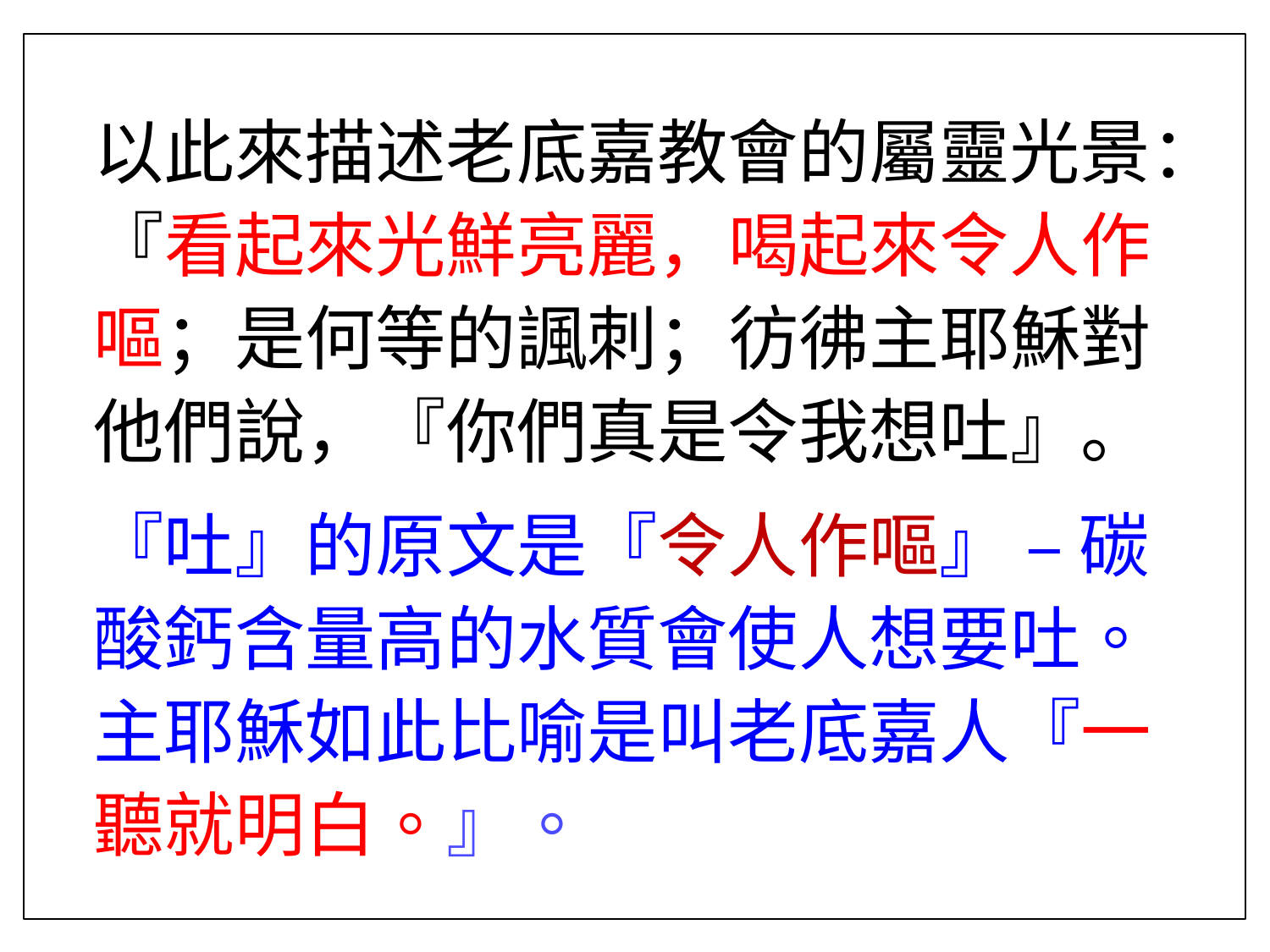

以此來描述老底嘉教會的屬靈光景：『看起來光鮮亮麗，喝起來令人作嘔；是何等的諷刺；彷彿主耶穌對他們說，『你們真是令我想吐』。
『吐』的原文是『令人作嘔』 – 碳酸鈣含量高的水質會使人想要吐。主耶穌如此比喻是叫老底嘉人『一聽就明白。』。